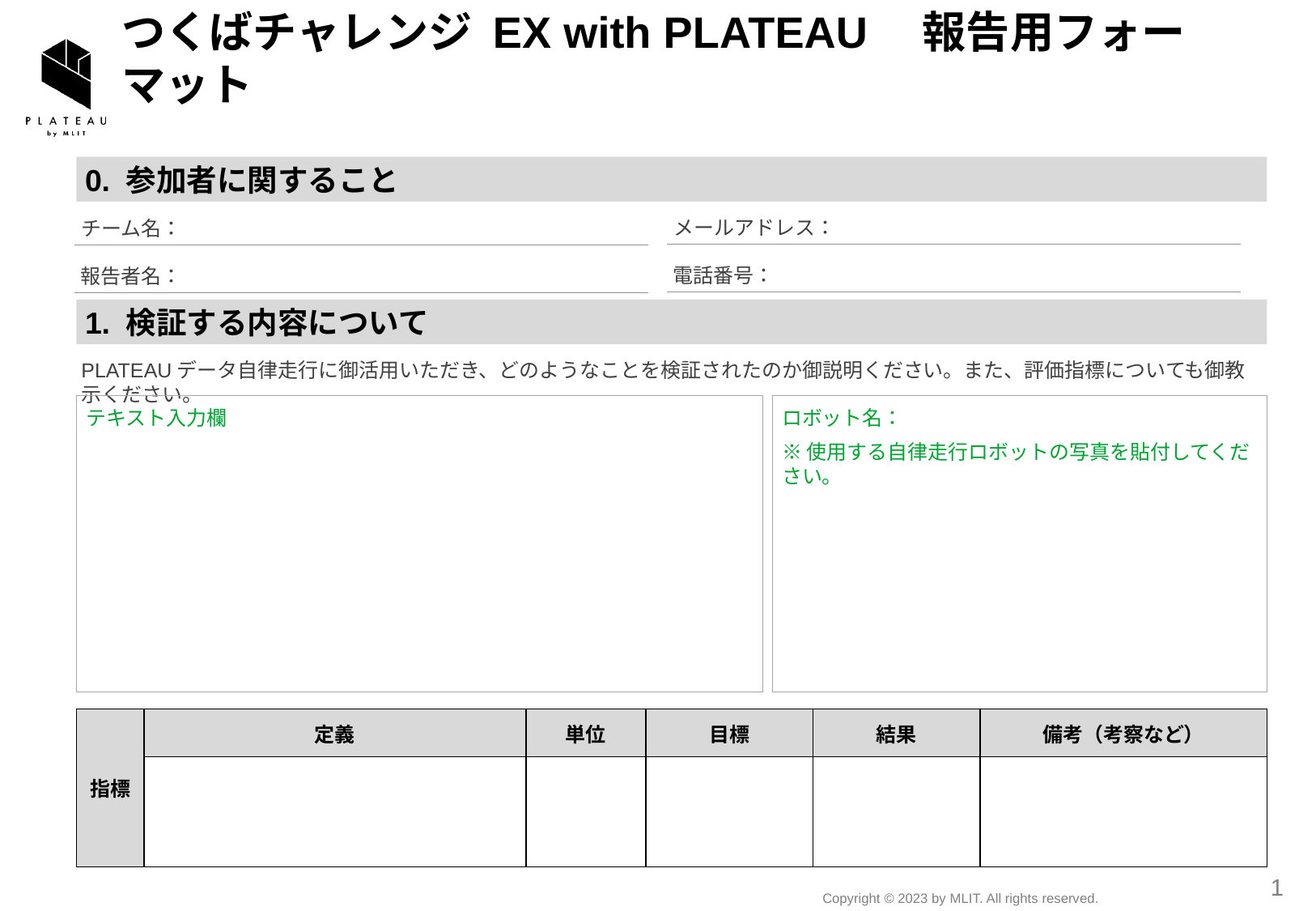

# つくばチャレンジ EX with PLATEAU　報告用フォーマット
 0. 参加者に関すること
メールアドレス：
チーム名：
電話番号：
報告者名：
 1. 検証する内容について
PLATEAUデータ自律走行に御活用いただき、どのようなことを検証されたのか御説明ください。また、評価指標についても御教示ください。
テキスト入力欄
ロボット名：
※使用する自律走行ロボットの写真を貼付してください。
| 指標 | 定義 | 単位 | 目標 | 結果 | 備考（考察など） |
| --- | --- | --- | --- | --- | --- |
|  |  |  |  |  |  |